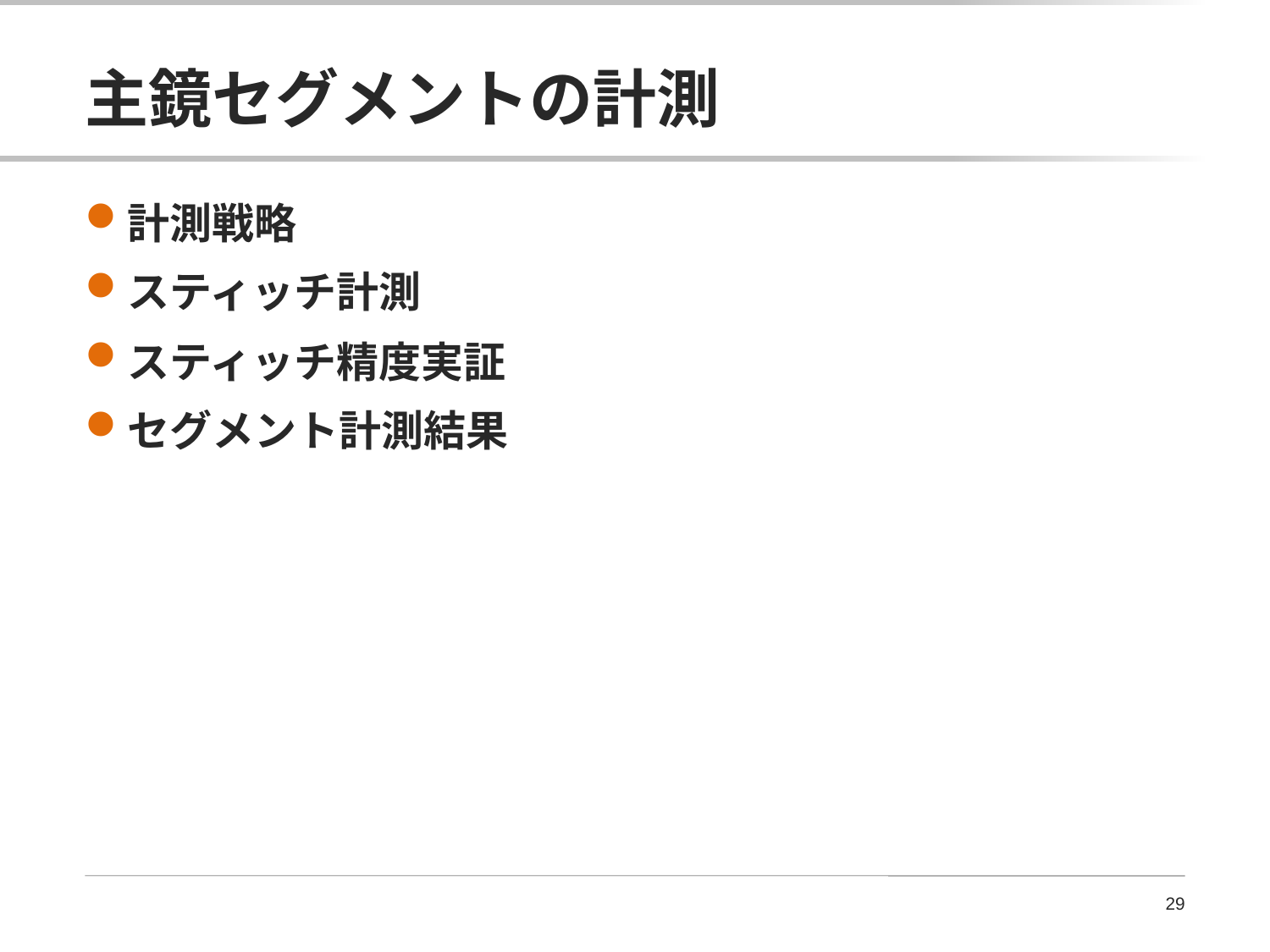

# 主鏡セグメントの計測
計測戦略
スティッチ計測
スティッチ精度実証
セグメント計測結果

29